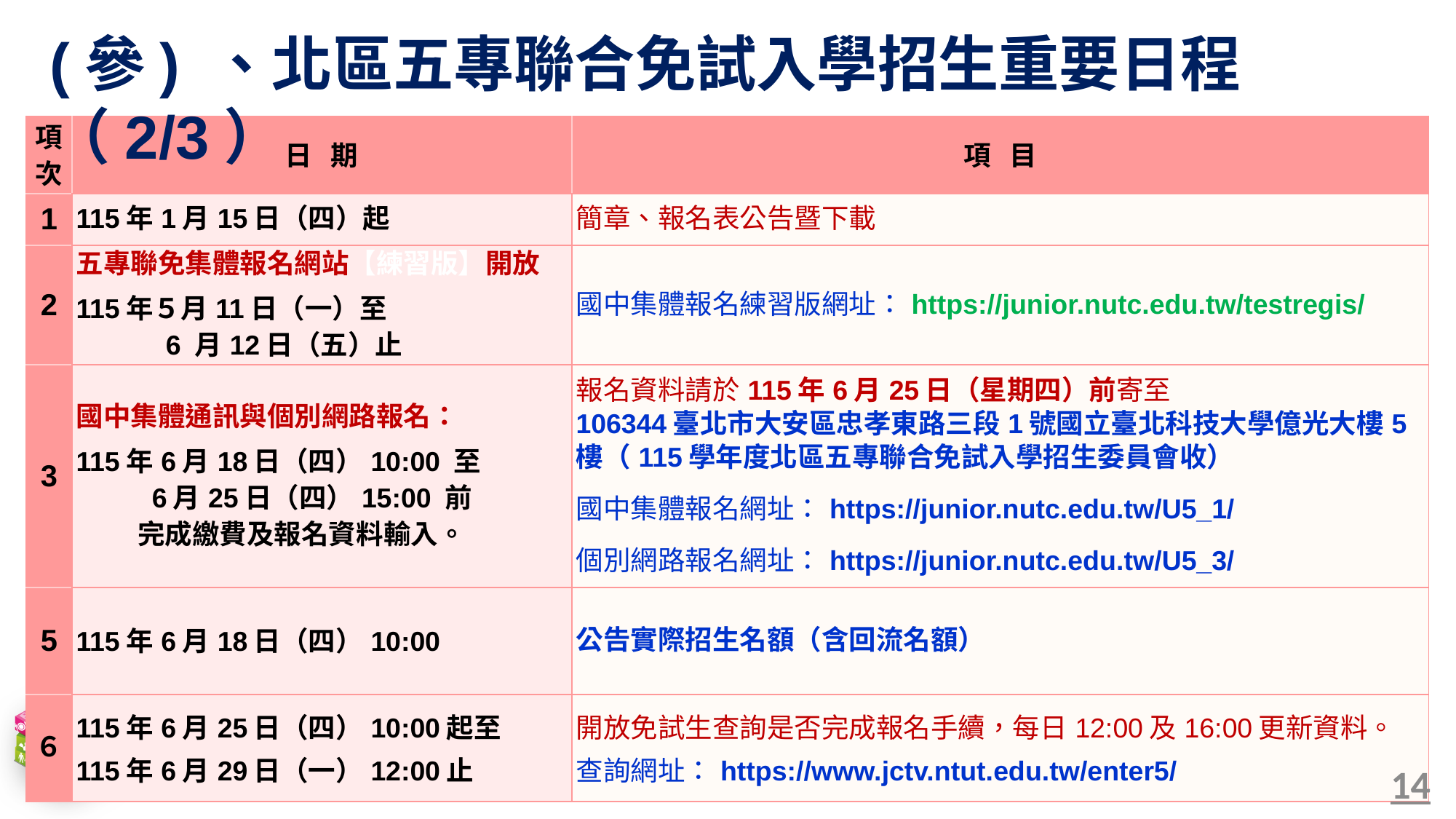

(參) 、北區五專聯合免試入學招生重要日程（2/3）
| 項次 | 日 期 | 項 目 |
| --- | --- | --- |
| 1 | 115年1月15日（四）起 | 簡章、報名表公告暨下載 |
| 2 | 五專聯免集體報名網站【練習版】開放 115年５月11日（一）至 　　　6 月12日（五）止 | 國中集體報名練習版網址：https://junior.nutc.edu.tw/testregis/ |
| 3 | 國中集體通訊與個別網路報名： 115年6月18日（四）10:00 至 6月25日（四）15:00 前 完成繳費及報名資料輸入。 | 報名資料請於115年6月25日（星期四）前寄至 106344臺北市大安區忠孝東路三段1號國立臺北科技大學億光大樓5樓（115學年度北區五專聯合免試入學招生委員會收） 國中集體報名網址：https://junior.nutc.edu.tw/U5\_1/ 個別網路報名網址：https://junior.nutc.edu.tw/U5\_3/ |
| 5 | 115年6月18日（四）10:00 | 公告實際招生名額（含回流名額） |
| ６ | 115年6月25日（四）10:00起至 115年6月29日（一）12:00止 | 開放免試生查詢是否完成報名手續，每日12:00及16:00更新資料。 查詢網址：https://www.jctv.ntut.edu.tw/enter5/ |
14